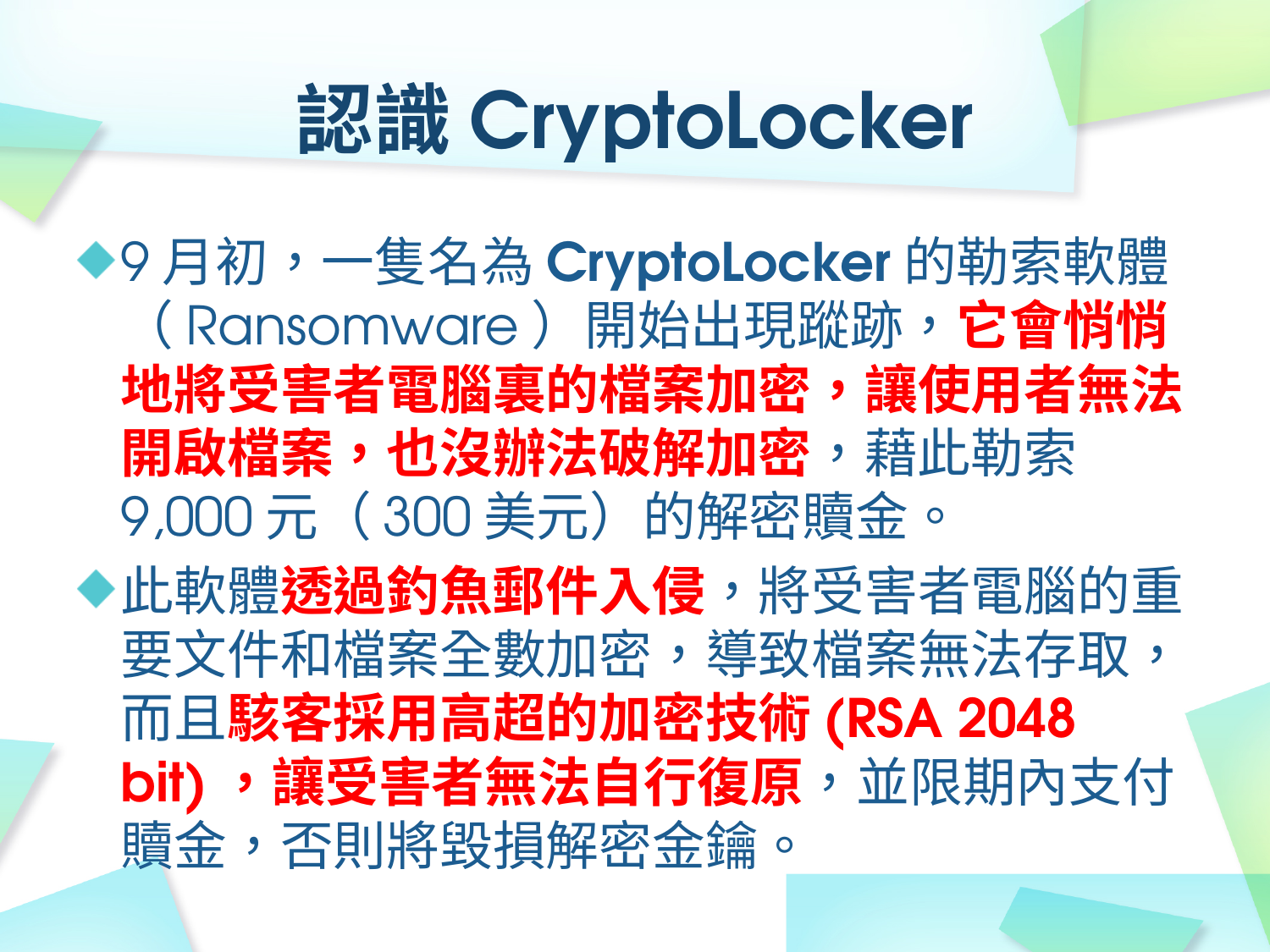

# 認識CryptoLocker
9月初，一隻名為CryptoLocker的勒索軟體（Ransomware）開始出現蹤跡，它會悄悄地將受害者電腦裏的檔案加密，讓使用者無法開啟檔案，也沒辦法破解加密，藉此勒索9,000元（300美元）的解密贖金。
此軟體透過釣魚郵件入侵，將受害者電腦的重要文件和檔案全數加密，導致檔案無法存取，而且駭客採用高超的加密技術(RSA 2048 bit)，讓受害者無法自行復原，並限期內支付贖金，否則將毀損解密金鑰。